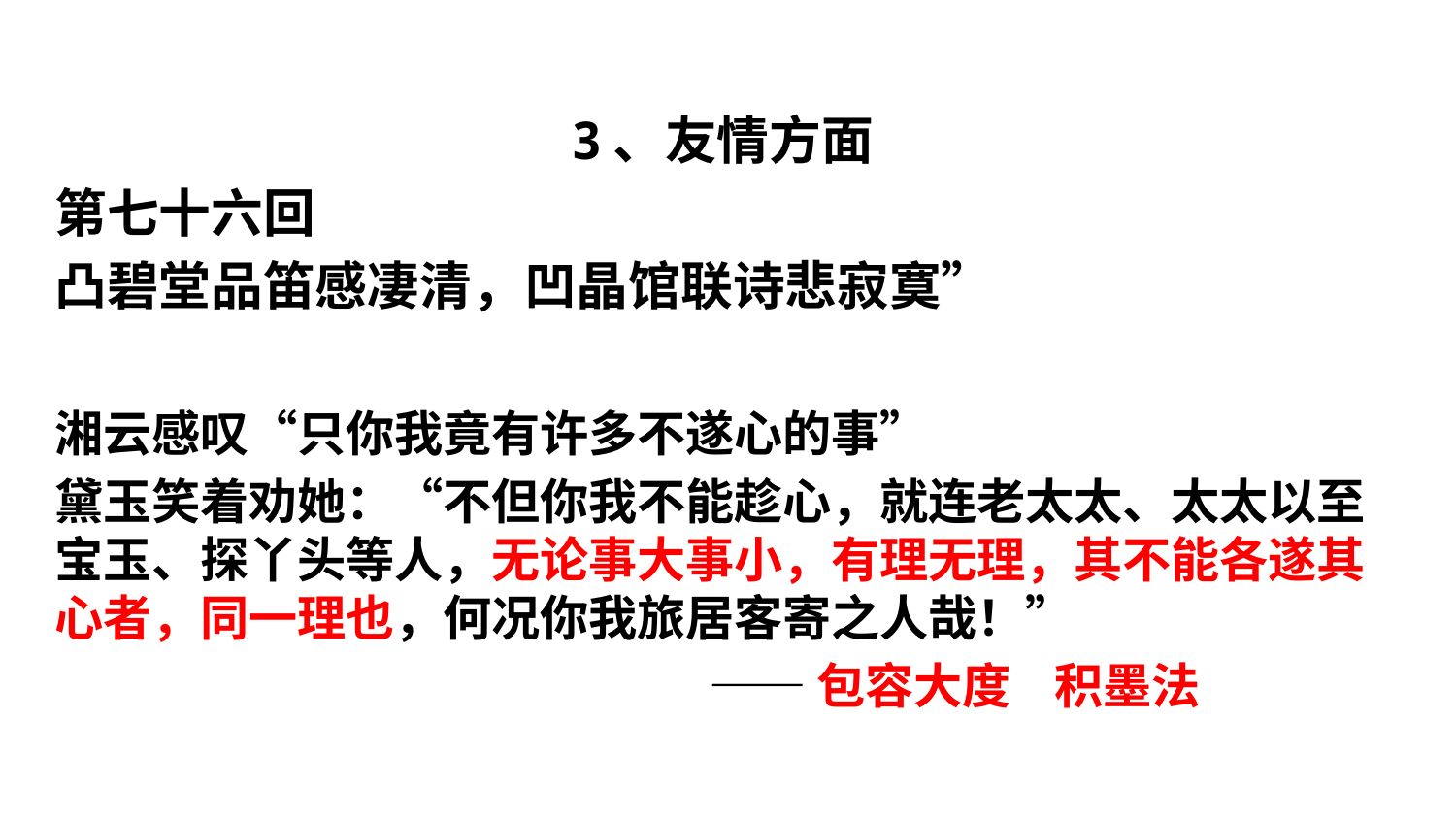

3、友情方面
第七十六回
凸碧堂品笛感凄清，凹晶馆联诗悲寂寞”

湘云感叹“只你我竟有许多不遂心的事”
黛玉笑着劝她：“不但你我不能趁心，就连老太太、太太以至宝玉、探丫头等人，无论事大事小，有理无理，其不能各遂其心者，同一理也，何况你我旅居客寄之人哉！”
                                                            ——包容大度    积墨法